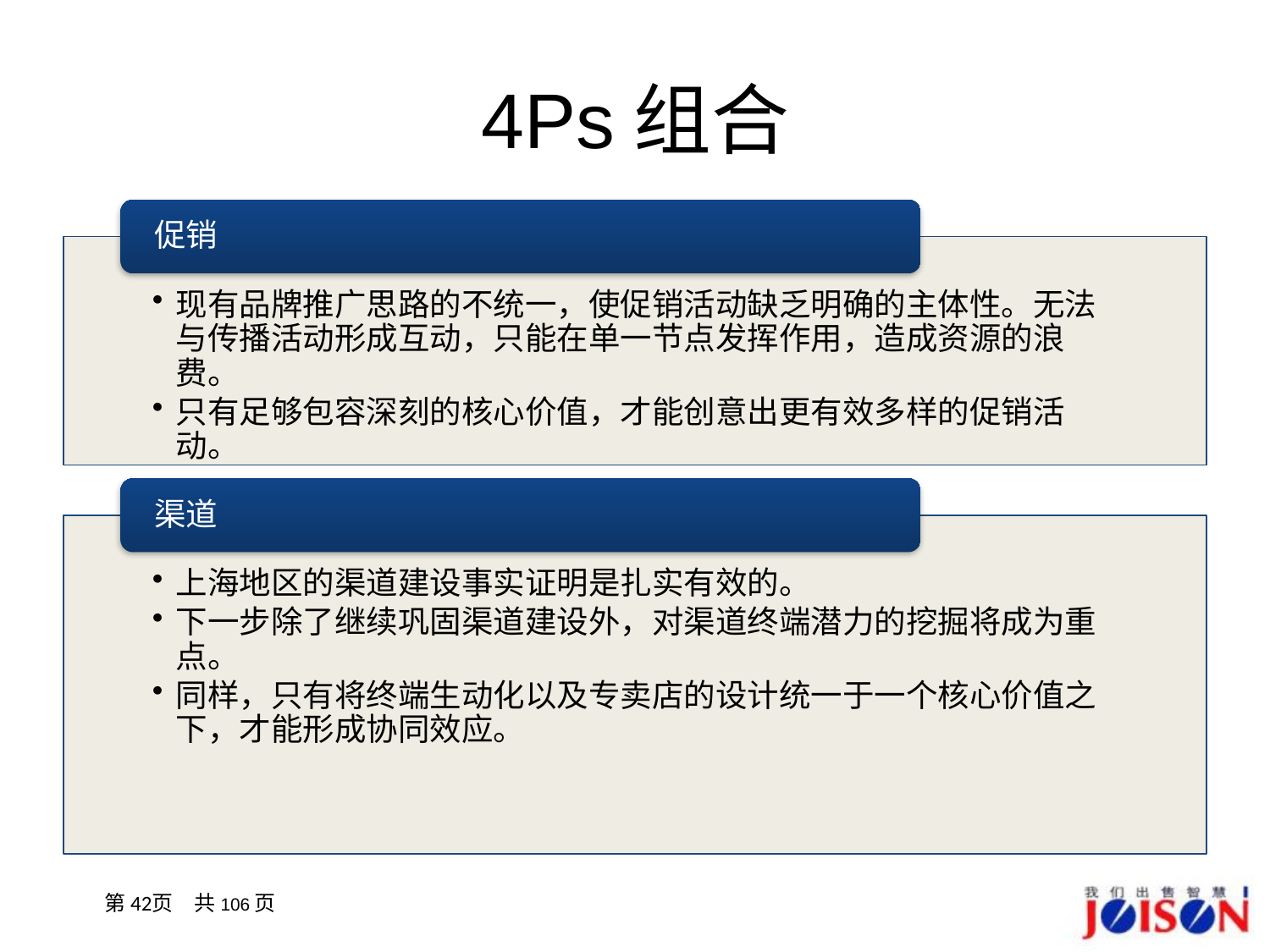

# 4Ps组合
现有品牌推广思路的不统一，使促销活动缺乏明确的主体性。无法与传播活动形成互动，只能在单一节点发挥作用，造成资源的浪费。
只有足够包容深刻的核心价值，才能创意出更有效多样的促销活动。
促销
上海地区的渠道建设事实证明是扎实有效的。
下一步除了继续巩固渠道建设外，对渠道终端潜力的挖掘将成为重点。
同样，只有将终端生动化以及专卖店的设计统一于一个核心价值之下，才能形成协同效应。
渠道